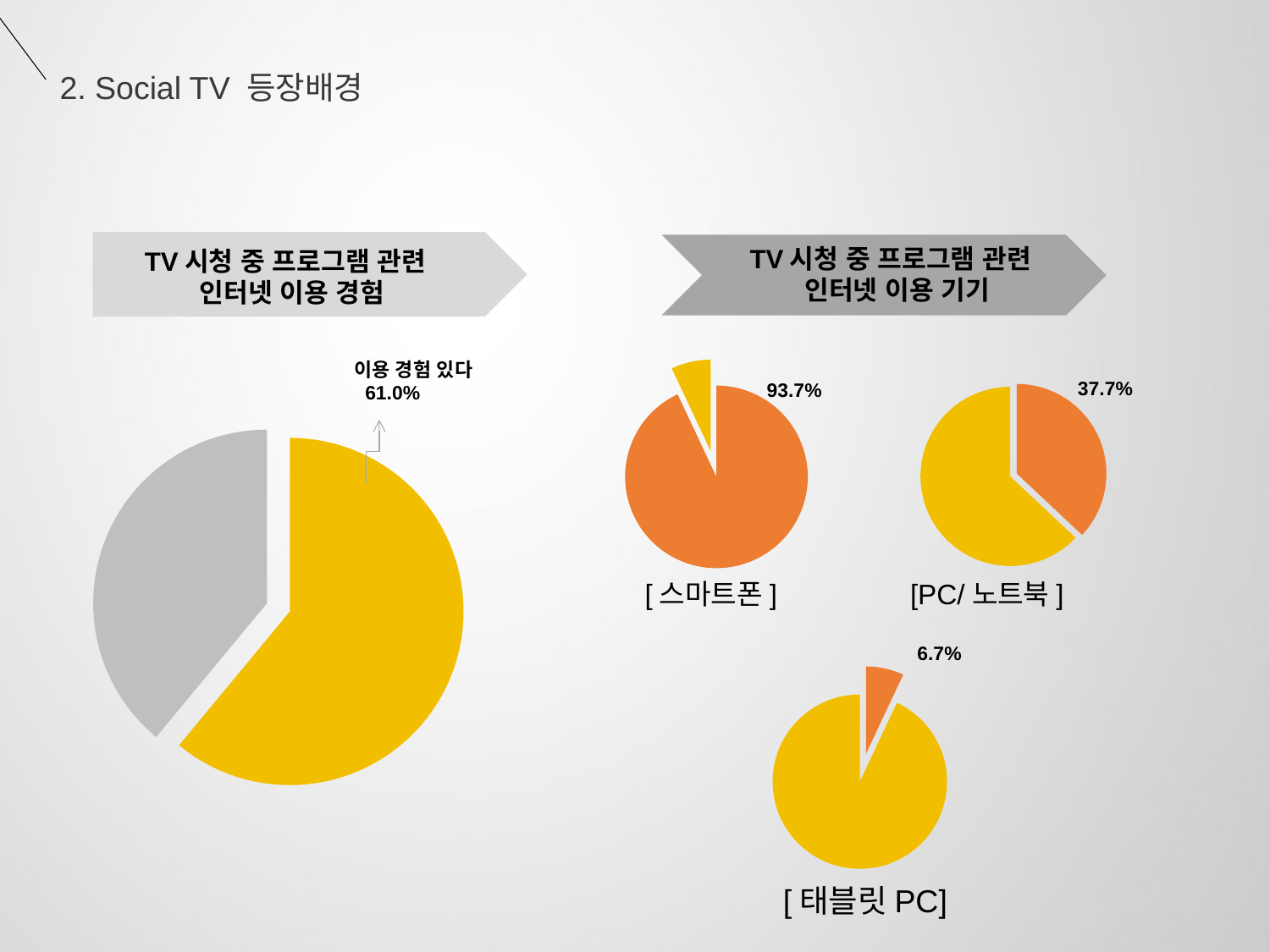

2. Social TV 등장배경

TV시청 중 프로그램 관련
 인터넷 이용 기기
TV시청 중 프로그램 관련
 인터넷 이용 경험
이용 경험 있다
  61.0%

### Chart

| Category | 판매 |
|---|---|
| 1분기 | 93.0 |
| 2분기 | 7.0 |

### Chart

| Category | 판매 |
|---|---|
| 1분기 | 37.0 |
| 2분기 | 63.0 |
37.7%
93.7%

### Chart

| Category | 판매 |
|---|---|
| 1분기 | 61.0 |
| 2분기 | 39.0 |
  [스마트폰]                 [PC/노트북]
6.7%

### Chart

| Category | 판매 |
|---|---|
| 1분기 | 7.0 |
| 2분기 | 93.0 |
[태블릿PC]